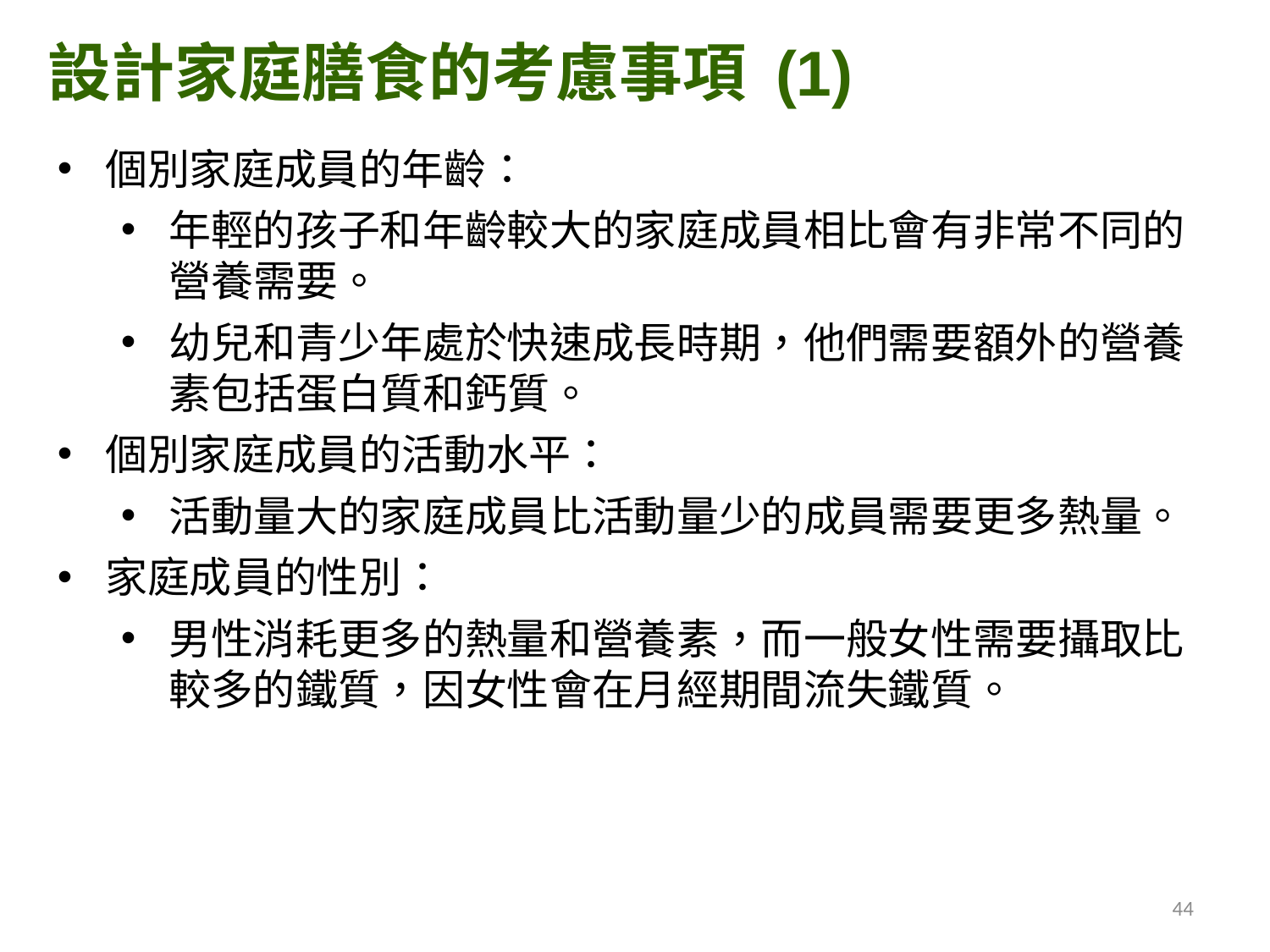

設計家庭膳食的考慮事項 (1)
個別家庭成員的年齡：
年輕的孩子和年齡較大的家庭成員相比會有非常不同的營養需要。
幼兒和青少年處於快速成長時期，他們需要額外的營養素包括蛋白質和鈣質。
個別家庭成員的活動水平：
活動量大的家庭成員比活動量少的成員需要更多熱量。
家庭成員的性別：
男性消耗更多的熱量和營養素，而一般女性需要攝取比較多的鐵質，因女性會在月經期間流失鐵質。
44